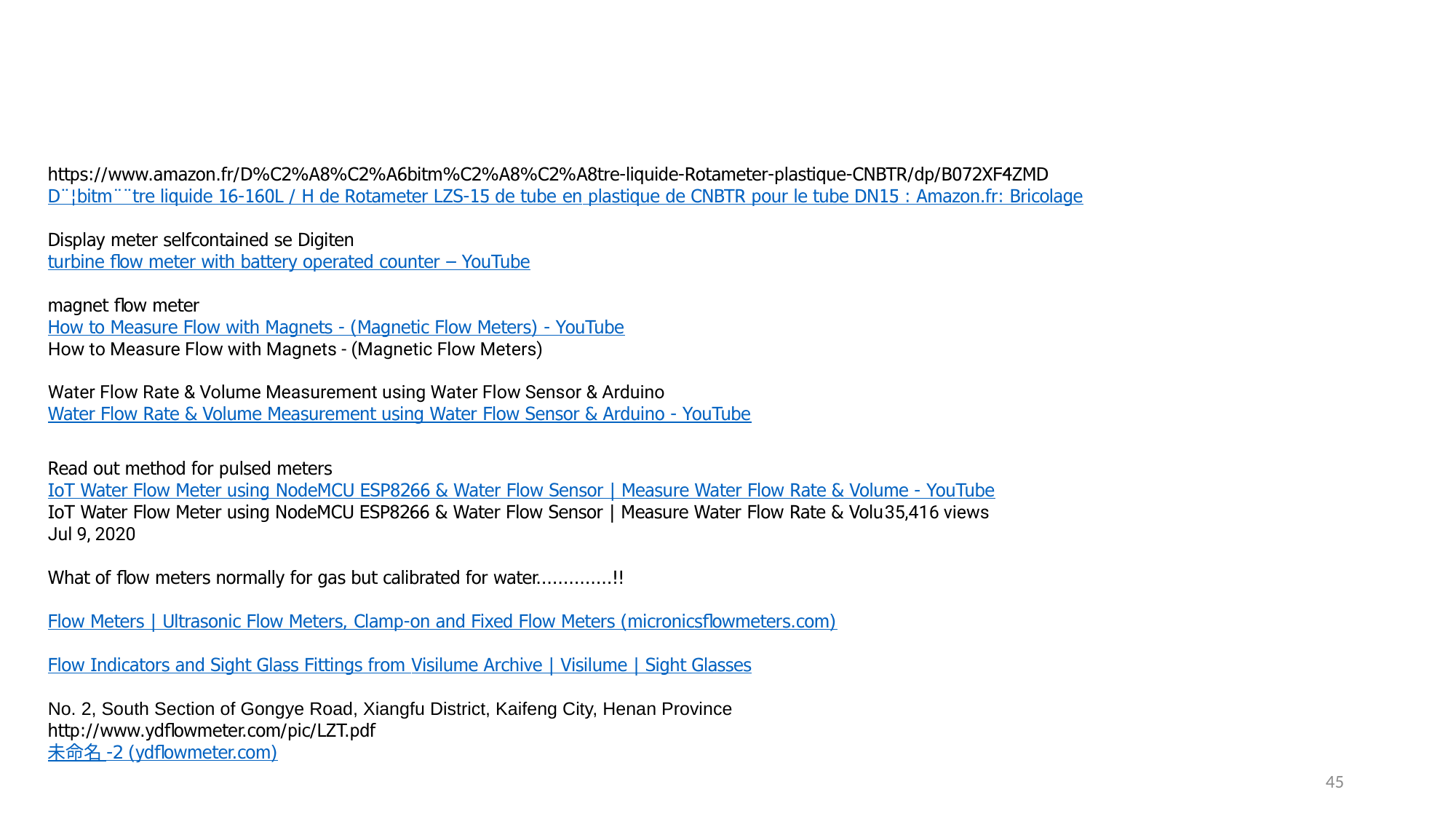

https://www.amazon.fr/D%C2%A8%C2%A6bitm%C2%A8%C2%A8tre-liquide-Rotameter-plastique-CNBTR/dp/B072XF4ZMD
D¨¦bitm¨¨tre liquide 16-160L / H de Rotameter LZS-15 de tube en plastique de CNBTR pour le tube DN15 : Amazon.fr: Bricolage

Display meter selfcontained se Digiten
turbine flow meter with battery operated counter – YouTube

magnet flow meter
How to Measure Flow with Magnets - (Magnetic Flow Meters) - YouTube
How to Measure Flow with Magnets - (Magnetic Flow Meters)

Water Flow Rate & Volume Measurement using Water Flow Sensor & Arduino
Water Flow Rate & Volume Measurement using Water Flow Sensor & Arduino - YouTube

Read out method for pulsed meters
IoT Water Flow Meter using NodeMCU ESP8266 & Water Flow Sensor | Measure Water Flow Rate & Volume - YouTube
IoT Water Flow Meter using NodeMCU ESP8266 & Water Flow Sensor | Measure Water Flow Rate & Volu35,416 views
Jul 9, 2020

What of flow meters normally for gas but calibrated for water..............!!

Flow Meters | Ultrasonic Flow Meters, Clamp-on and Fixed Flow Meters (micronicsflowmeters.com)

Flow Indicators and Sight Glass Fittings from Visilume Archive | Visilume | Sight Glasses

No. 2, South Section of Gongye Road, Xiangfu District, Kaifeng City, Henan Province
http://www.ydflowmeter.com/pic/LZT.pdf
未命名 -2 (ydflowmeter.com)

45